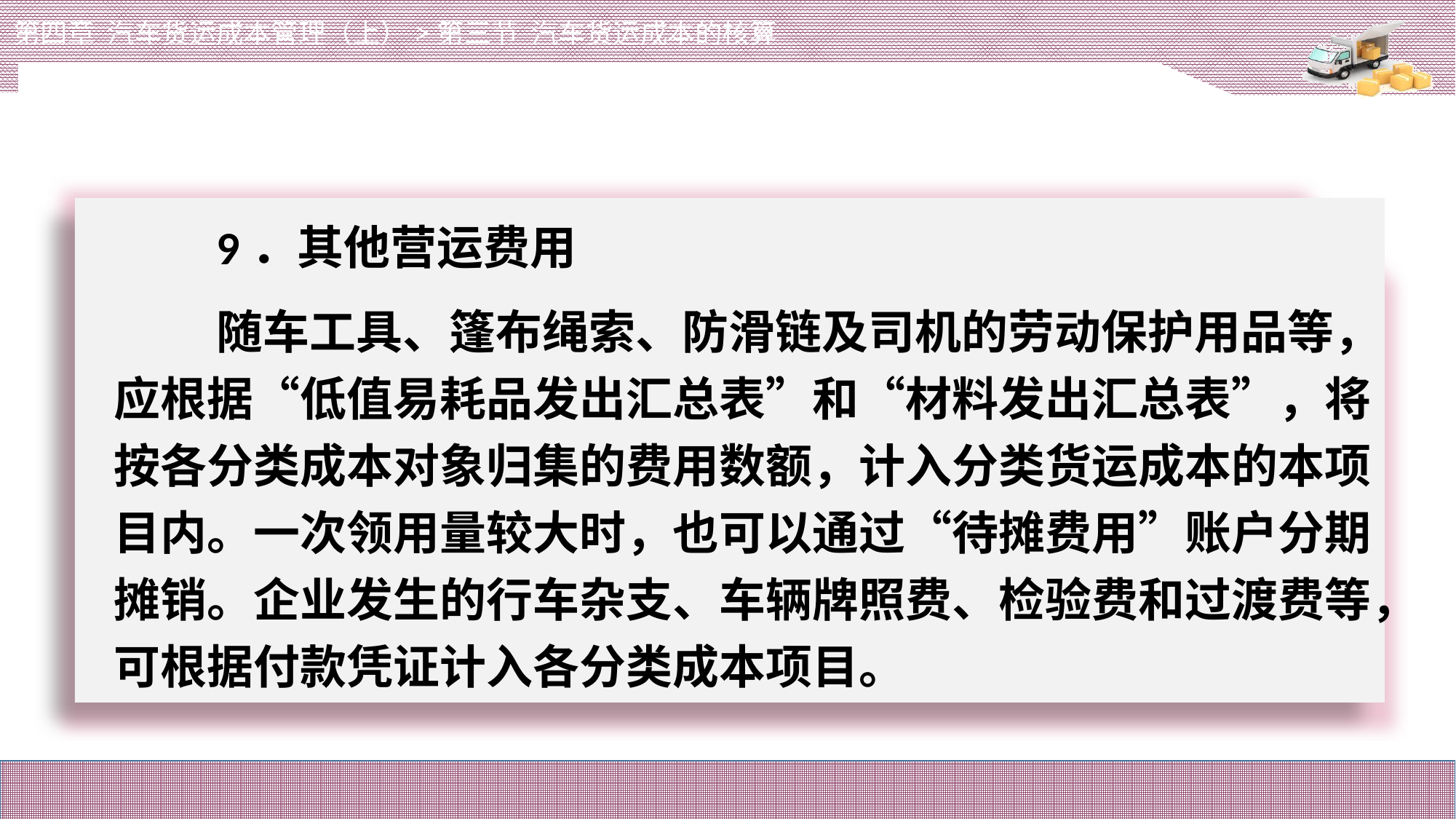

第四章  汽车货运成本管理（上）>第三节  汽车货运成本的核算
# 9．其他营运费用
随车工具、篷布绳索、防滑链及司机的劳动保护用品等，应根据“低值易耗品发出汇总表”和“材料发出汇总表”，将按各分类成本对象归集的费用数额，计入分类货运成本的本项目内。一次领用量较大时，也可以通过“待摊费用”账户分期摊销。企业发生的行车杂支、车辆牌照费、检验费和过渡费等，可根据付款凭证计入各分类成本项目。